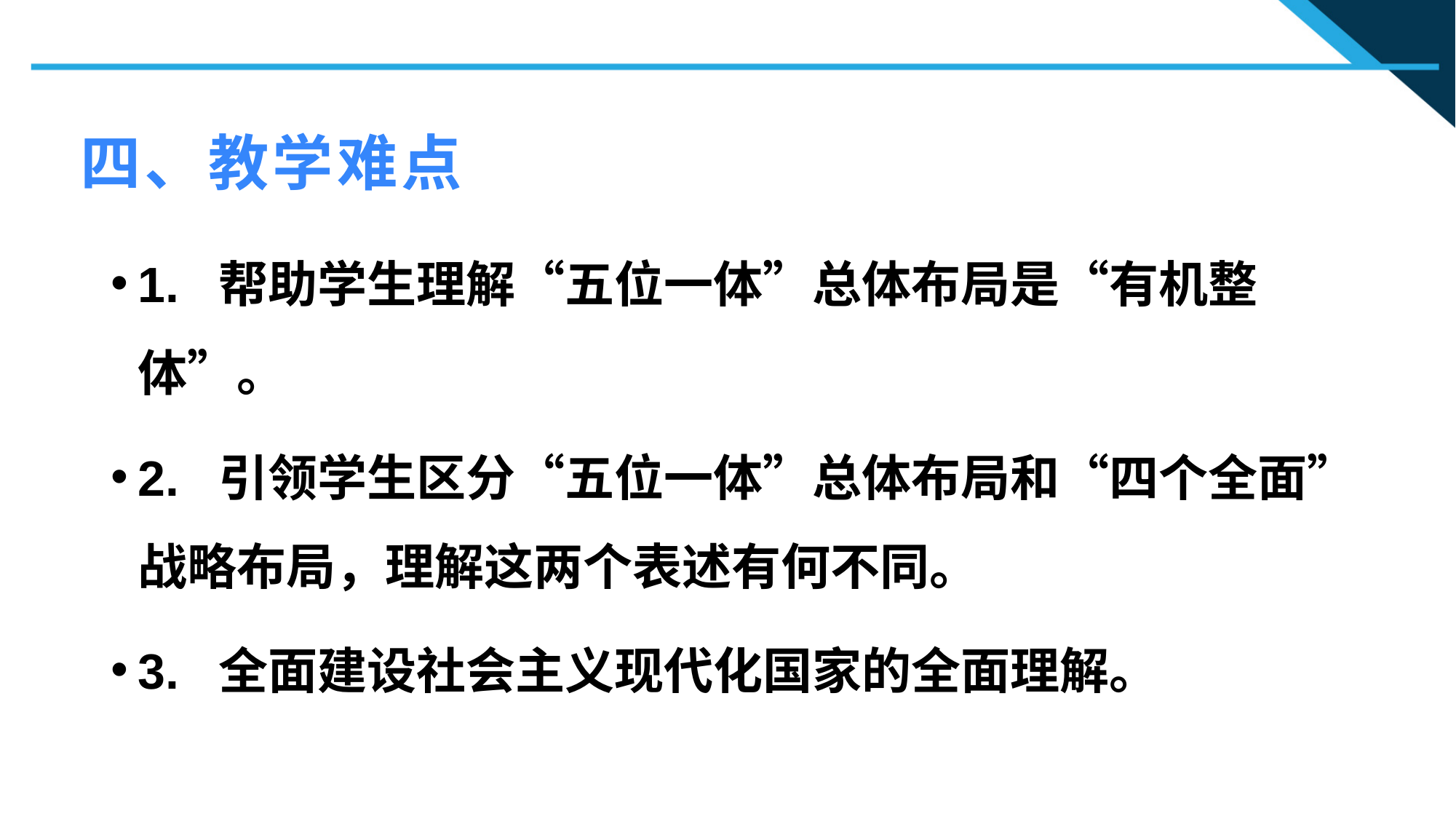

四、教学难点
1.  帮助学生理解“五位一体”总体布局是“有机整体”。
2.  引领学生区分“五位一体”总体布局和“四个全面”战略布局，理解这两个表述有何不同。
3.  全面建设社会主义现代化国家的全面理解。